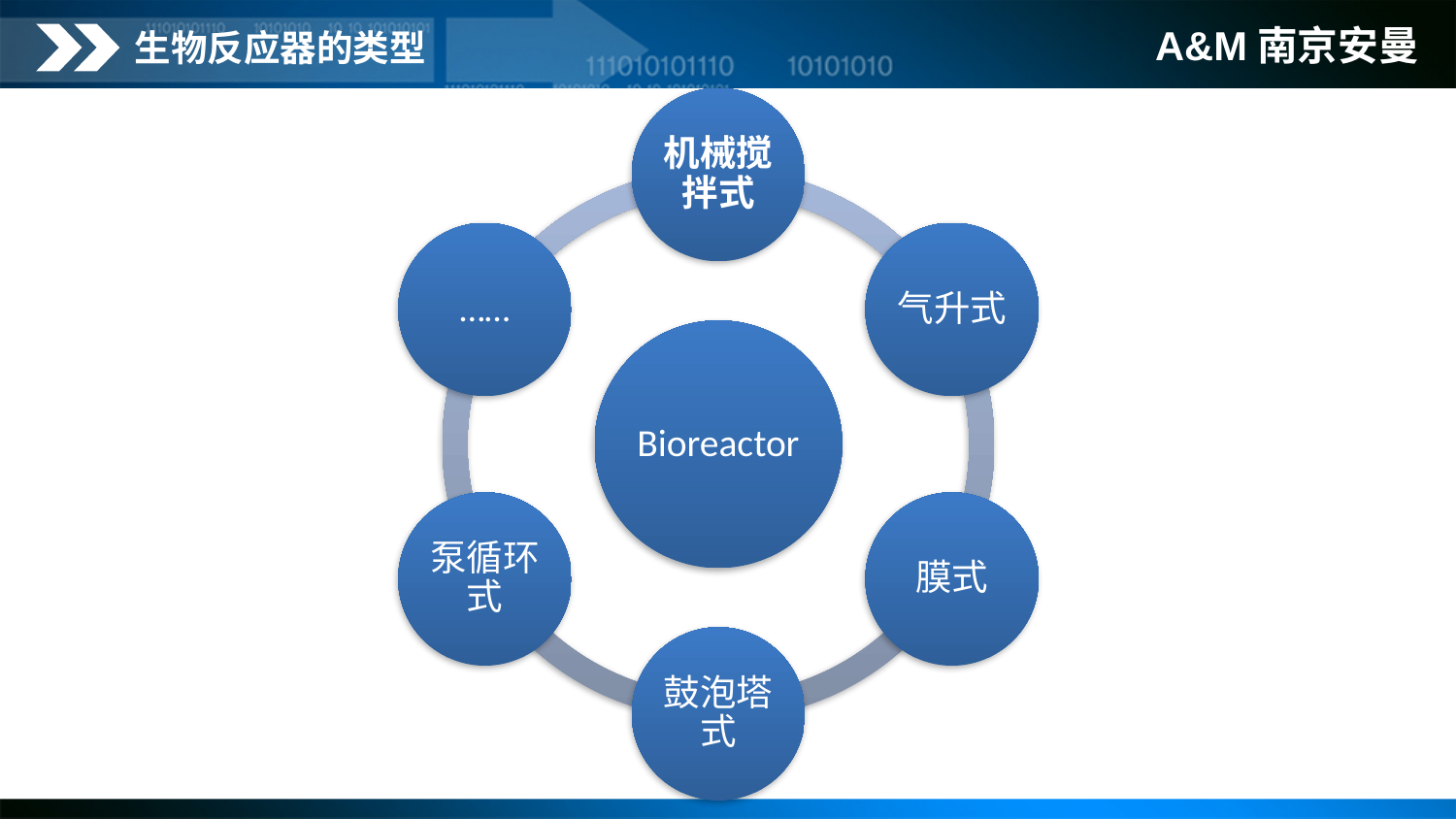

A&M南京安曼
生物反应器的类型

Bioreactor
机械搅拌式
气升式
膜式
鼓泡塔式
泵循环式
……